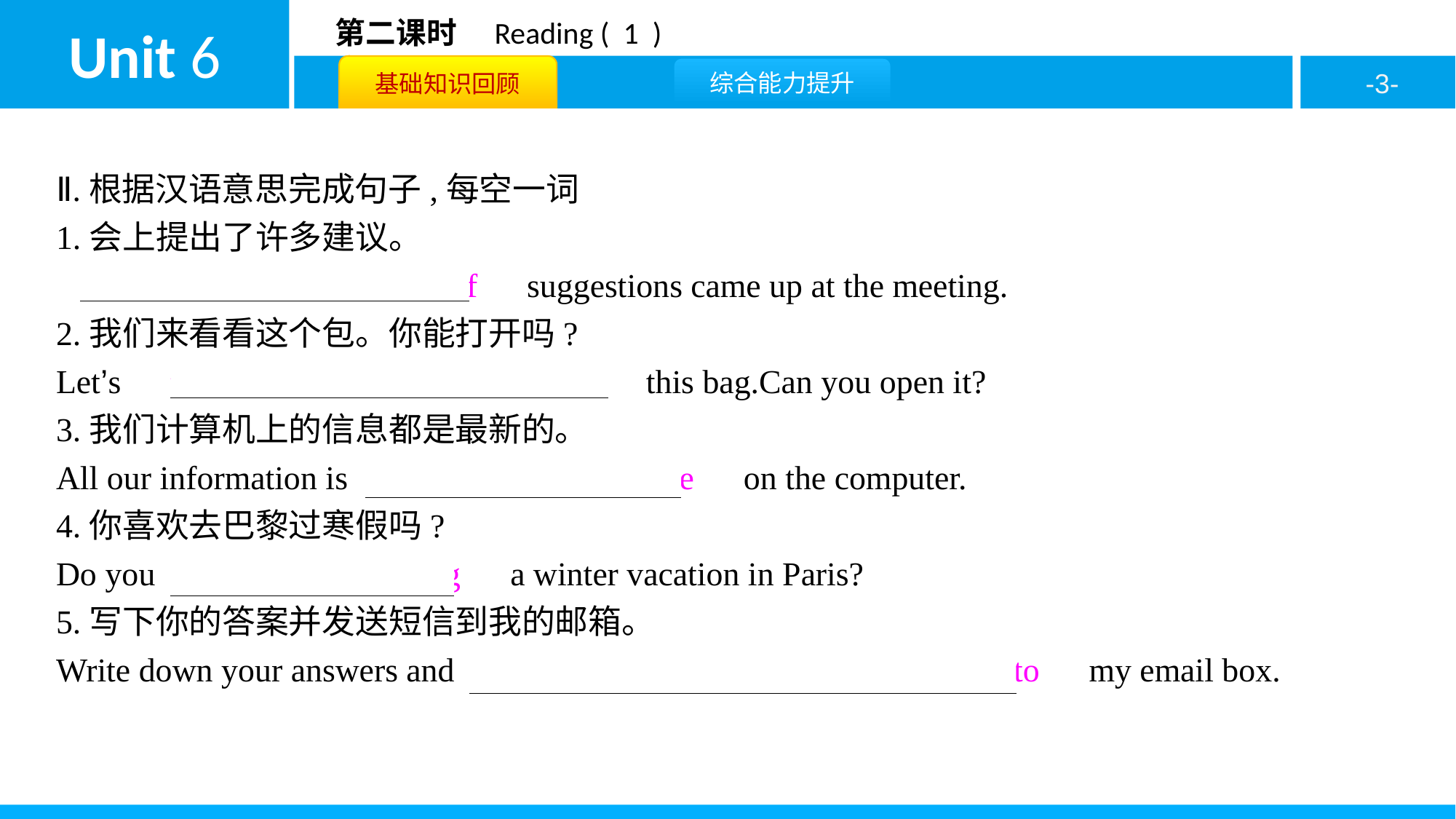

Ⅱ.根据汉语意思完成句子,每空一词
1.会上提出了许多建议。
　A　 　number/lot　 　of　suggestions came up at the meeting.
2.我们来看看这个包。你能打开吗?
Let’s　take　 　a　 　look　 　at　this bag.Can you open it?
3.我们计算机上的信息都是最新的。
All our information is　up　 　to　 　date　on the computer.
4.你喜欢去巴黎过寒假吗?
Do you　enjoy　 　having　a winter vacation in Paris?
5.写下你的答案并发送短信到我的邮箱。
Write down your answers and　send　 　text　 　messages　 　to　my email box.